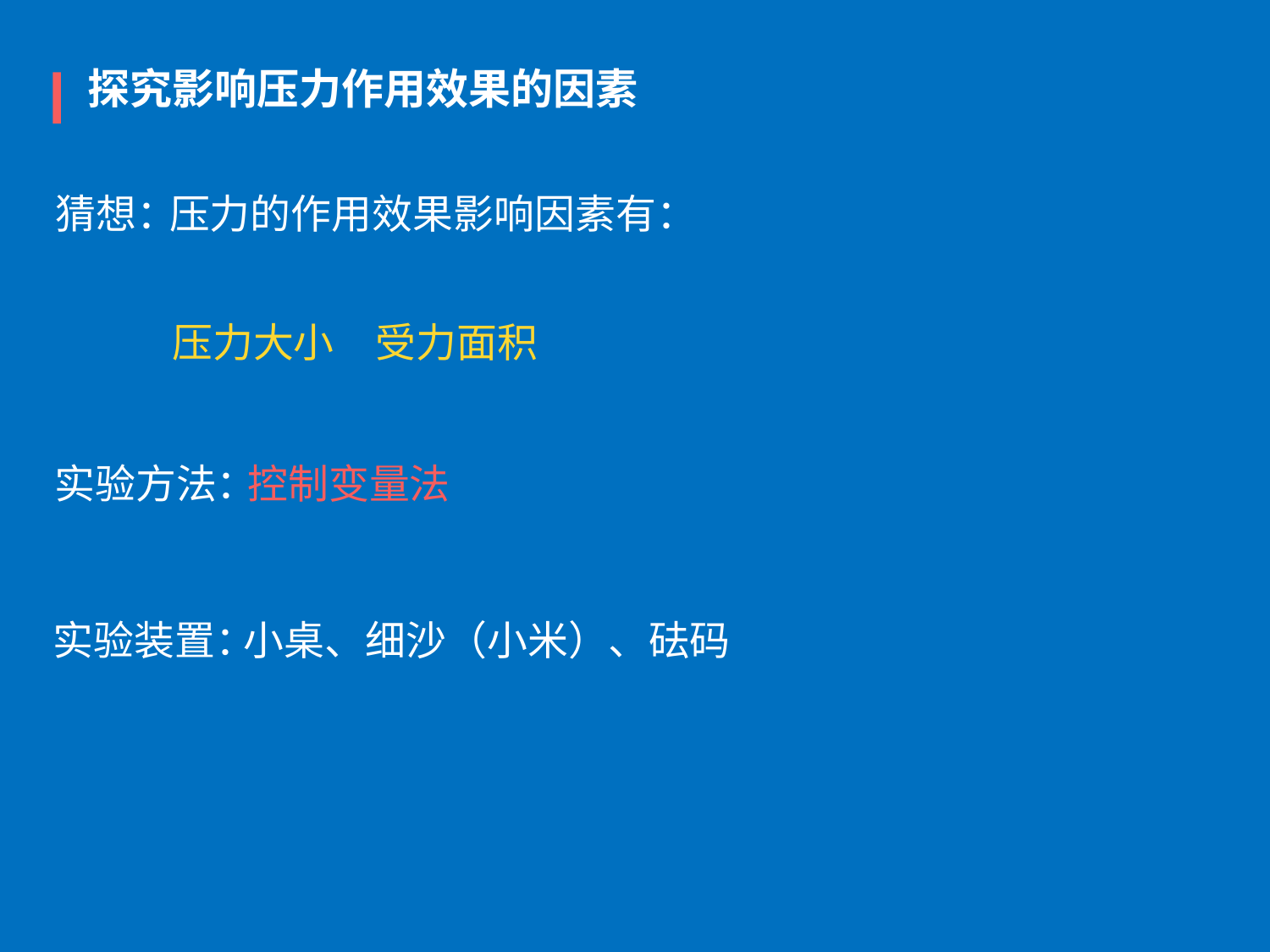

探究影响压力作用效果的因素

猜想：
压力的作用效果影响因素有：
压力大小
受力面积
实验方法：
控制变量法
实验装置：
小桌、细沙（小米）、砝码